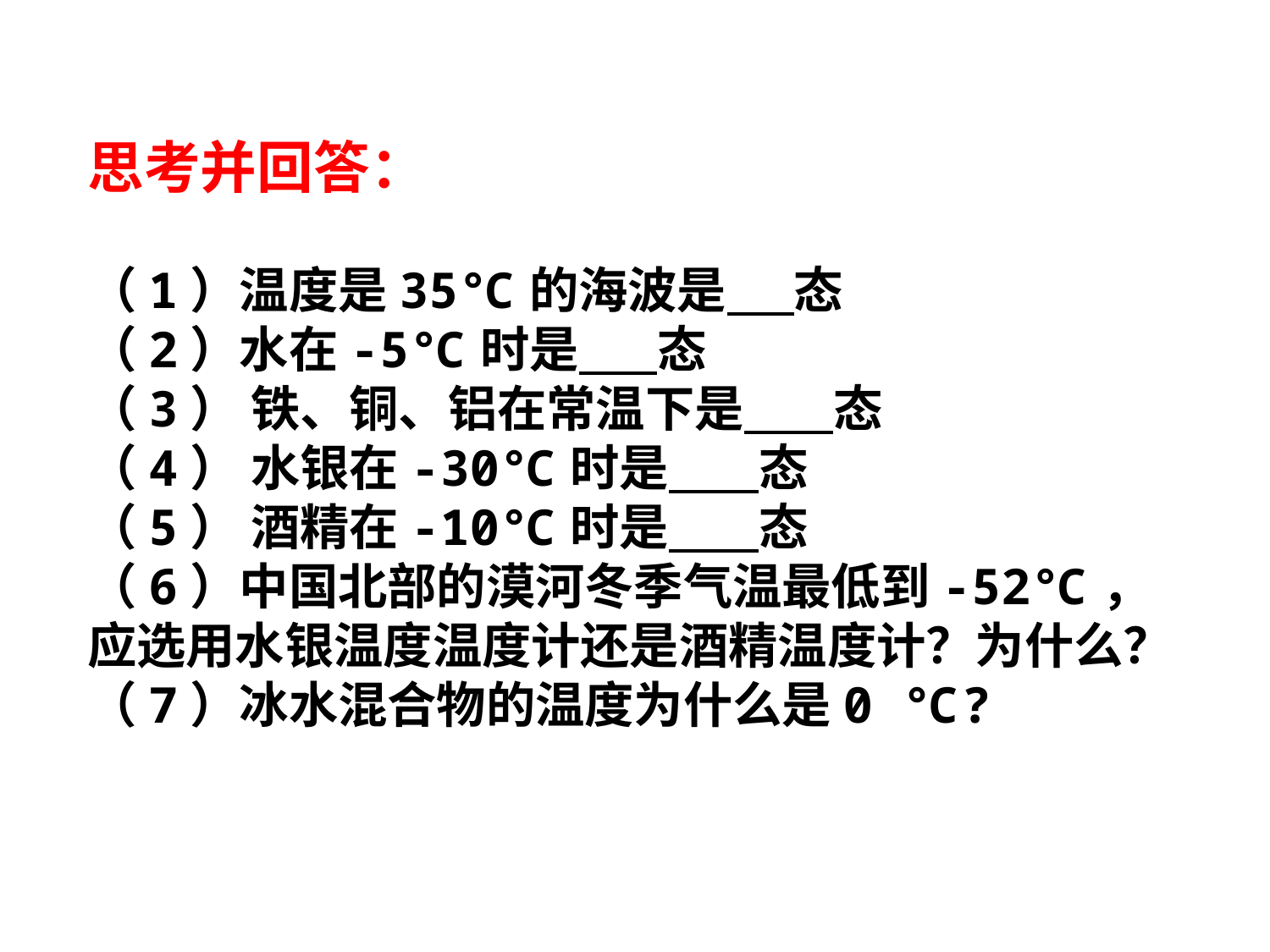

思考并回答：

（1）温度是35℃的海波是      态
（2）水在-5℃时是       态
（3） 铁、铜、铝在常温下是        态
（4） 水银在-30℃时是        态
（5） 酒精在-10℃时是        态
（6）中国北部的漠河冬季气温最低到-52℃，应选用水银温度温度计还是酒精温度计？为什么？
（7）冰水混合物的温度为什么是0 ℃?